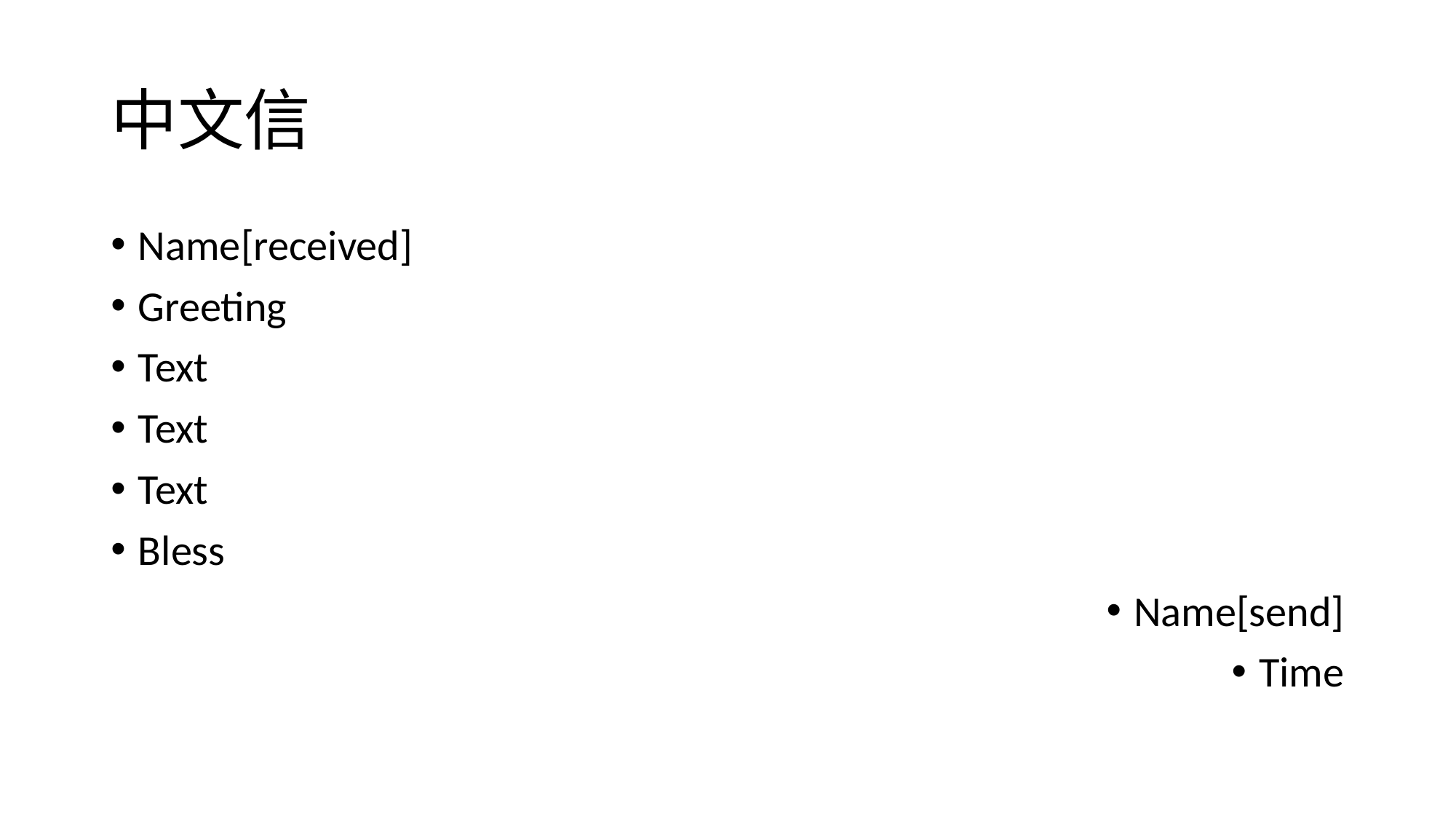

# 中文信
Name[received]
Greeting
Text
Text
Text
Bless
Name[send]
Time